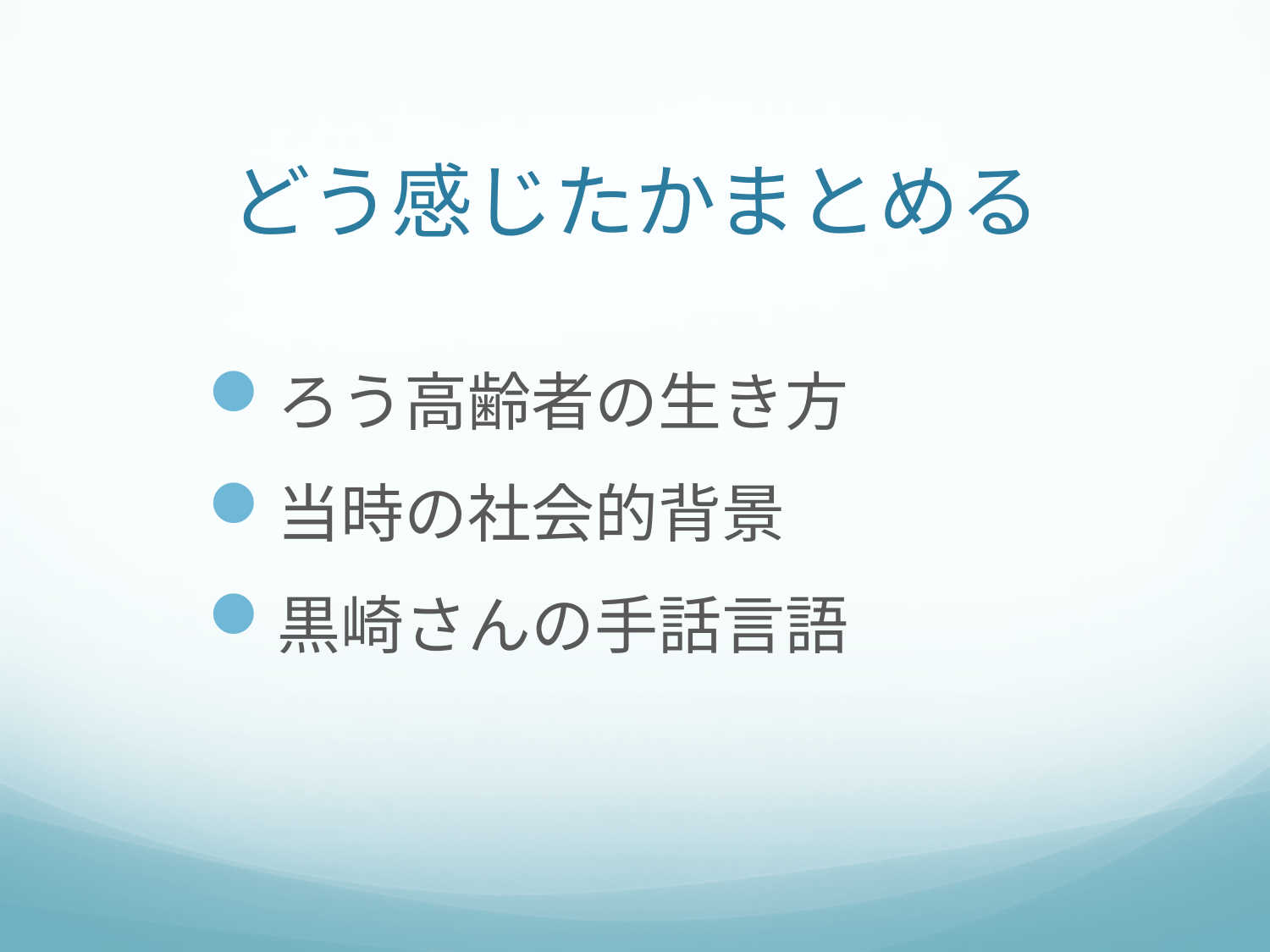

# どう感じたかまとめる
ろう高齢者の生き方
当時の社会的背景
黒崎さんの手話言語